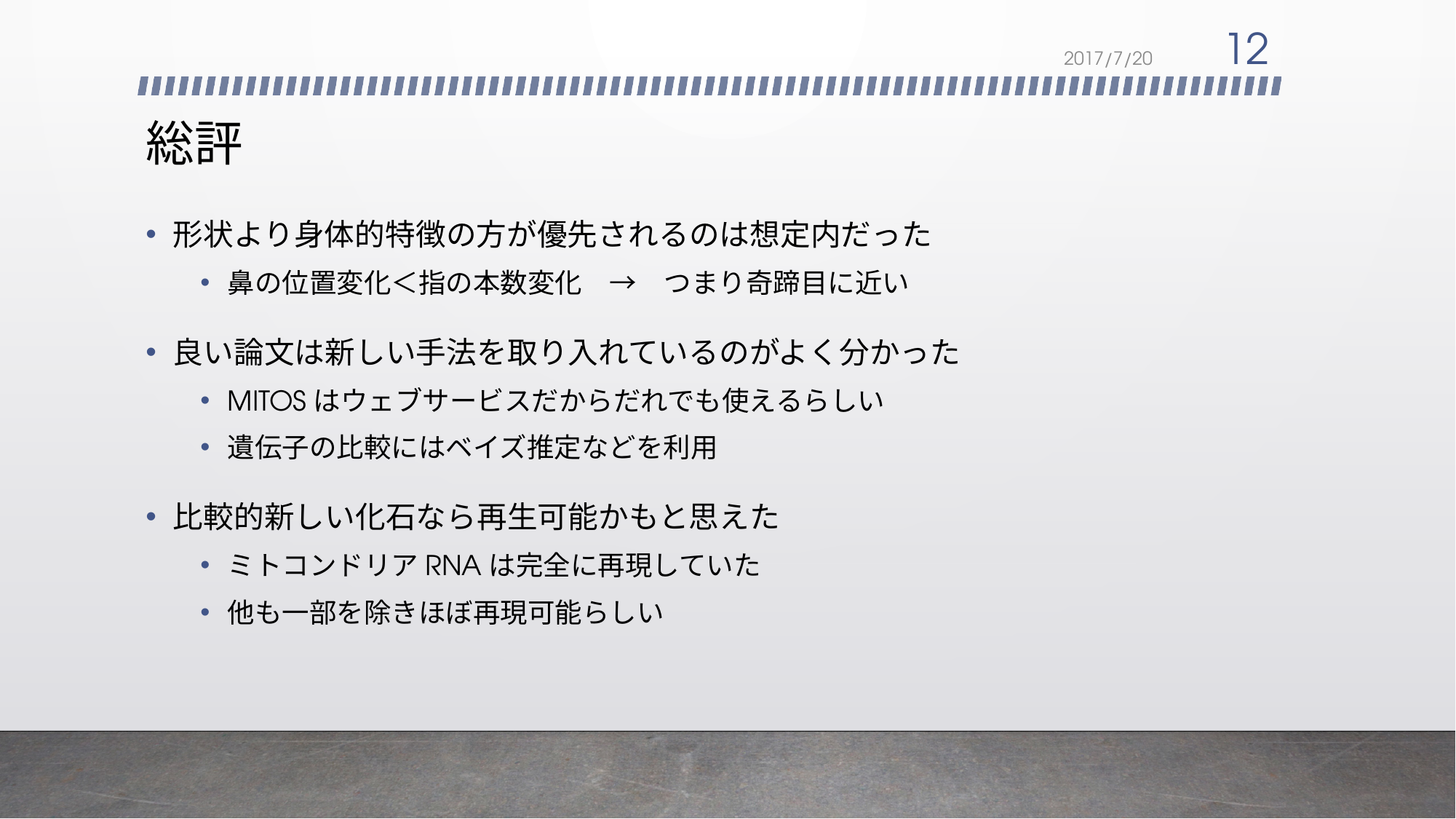

12
2017/7/20
# 総評
形状より身体的特徴の方が優先されるのは想定内だった
鼻の位置変化＜指の本数変化　→　つまり奇蹄目に近い
良い論文は新しい手法を取り入れているのがよく分かった
MITOSはウェブサービスだからだれでも使えるらしい
遺伝子の比較にはベイズ推定などを利用
比較的新しい化石なら再生可能かもと思えた
ミトコンドリアRNAは完全に再現していた
他も一部を除きほぼ再現可能らしい